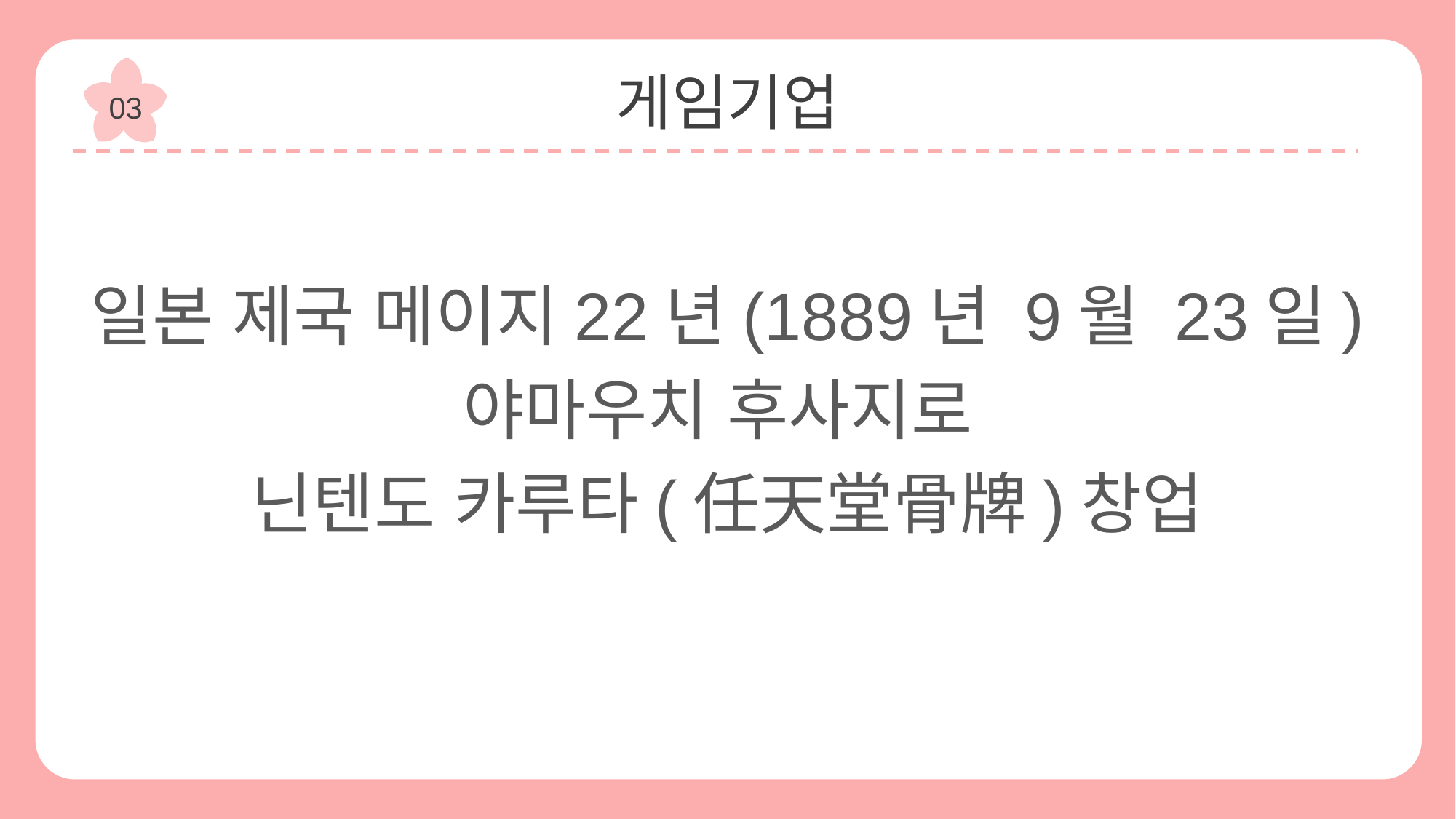

게임기업

03
일본 제국 메이지22년(1889년 9월 23일)
야마우치 후사지로
닌텐도 카루타(任天堂骨牌)창업